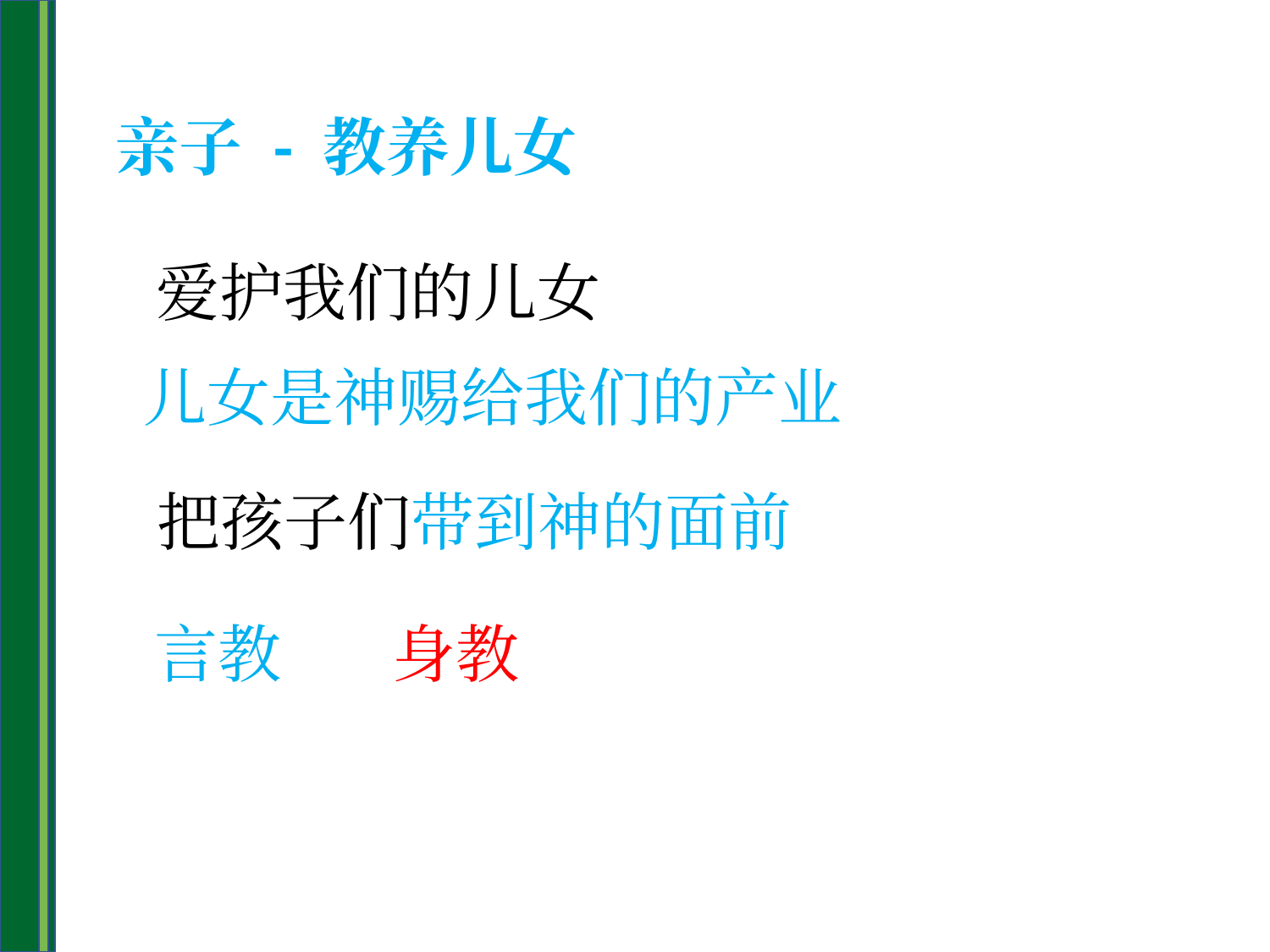

亲子 - 教养儿女
爱护我们的儿女
儿女是神赐给我们的产业
把孩子们带到神的面前
言教
身教